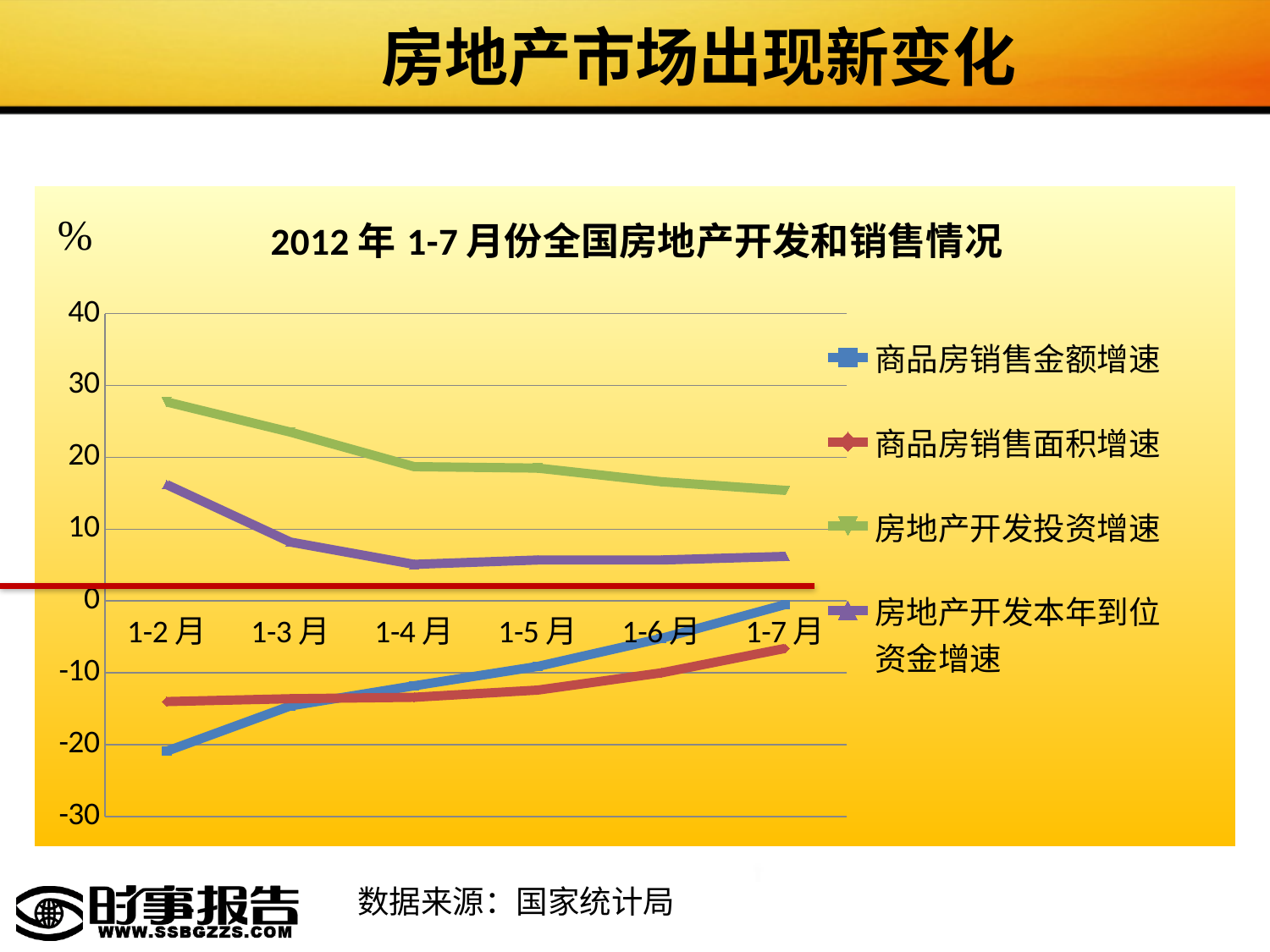

# 房地产市场出现新变化

### Chart: 2012年1-7月份全国房地产开发和销售情况

| Category | 商品房销售金额增速 | 商品房销售面积增速 | 房地产开发投资增速 | 房地产开发本年到位资金增速 |
|---|---|---|---|---|
| 1-2月 | -20.9 | -14.0 | 27.7 | 16.2 |
| 1-3月 | -14.6 | -13.6 | 23.5 | 8.200000000000001 |
| 1-4月 | -11.8 | -13.4 | 18.7 | 5.1 |
| 1-5月 | -9.1 | -12.4 | 18.5 | 5.7 |
| 1-6月 | -5.2 | -10.0 | 16.6 | 5.7 |
| 1-7月 | -0.5 | -6.6 | 15.4 | 6.2 |
数据来源：国家统计局